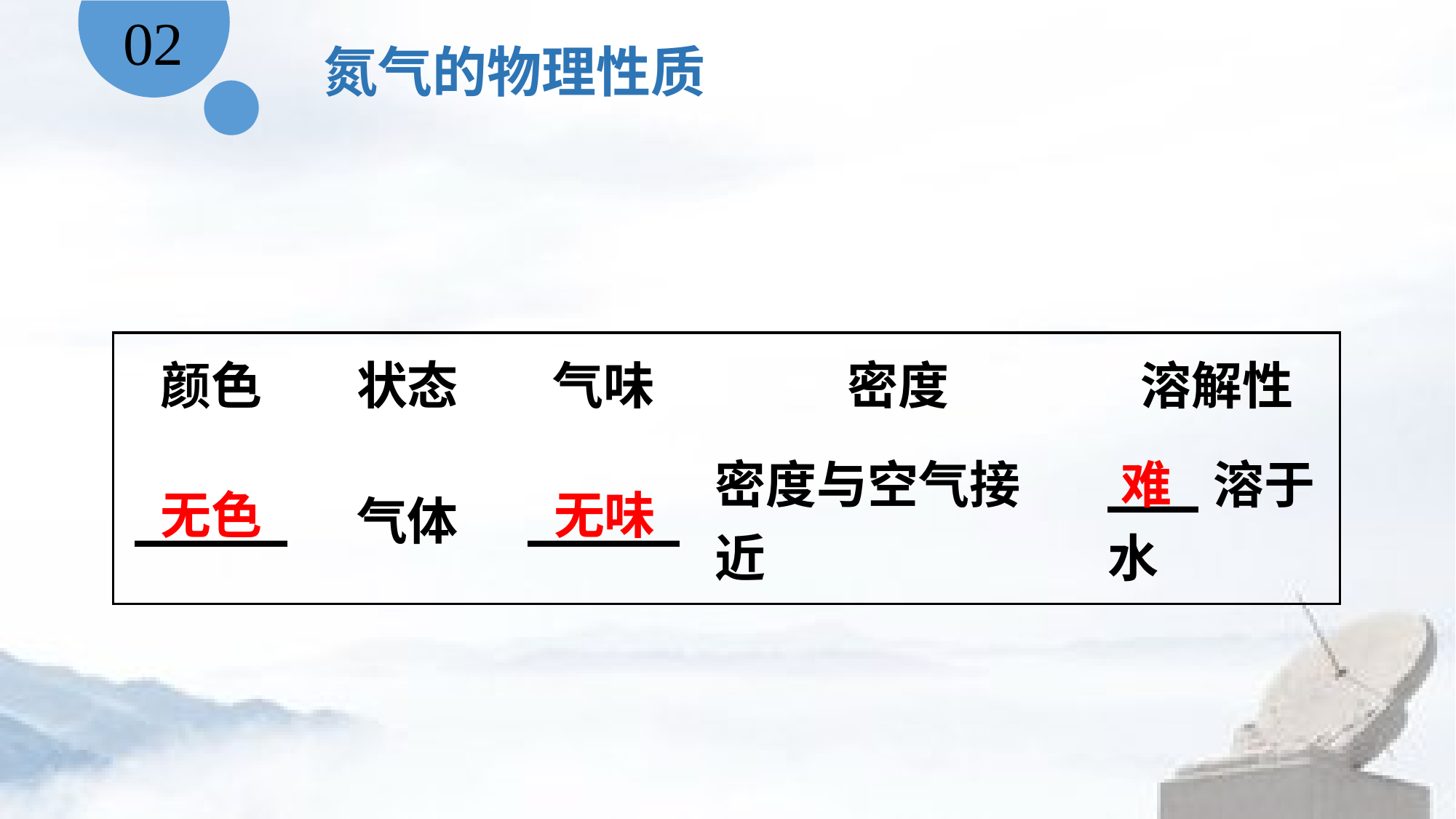

02

氮气的物理性质

| 颜色 | 状态 | 气味 | 密度 | 溶解性 |
| --- | --- | --- | --- | --- |
| \_\_\_\_\_ | 气体 | \_\_\_\_\_ | 密度与空气接 近 | \_\_\_溶于 水 |
难
无色
无味